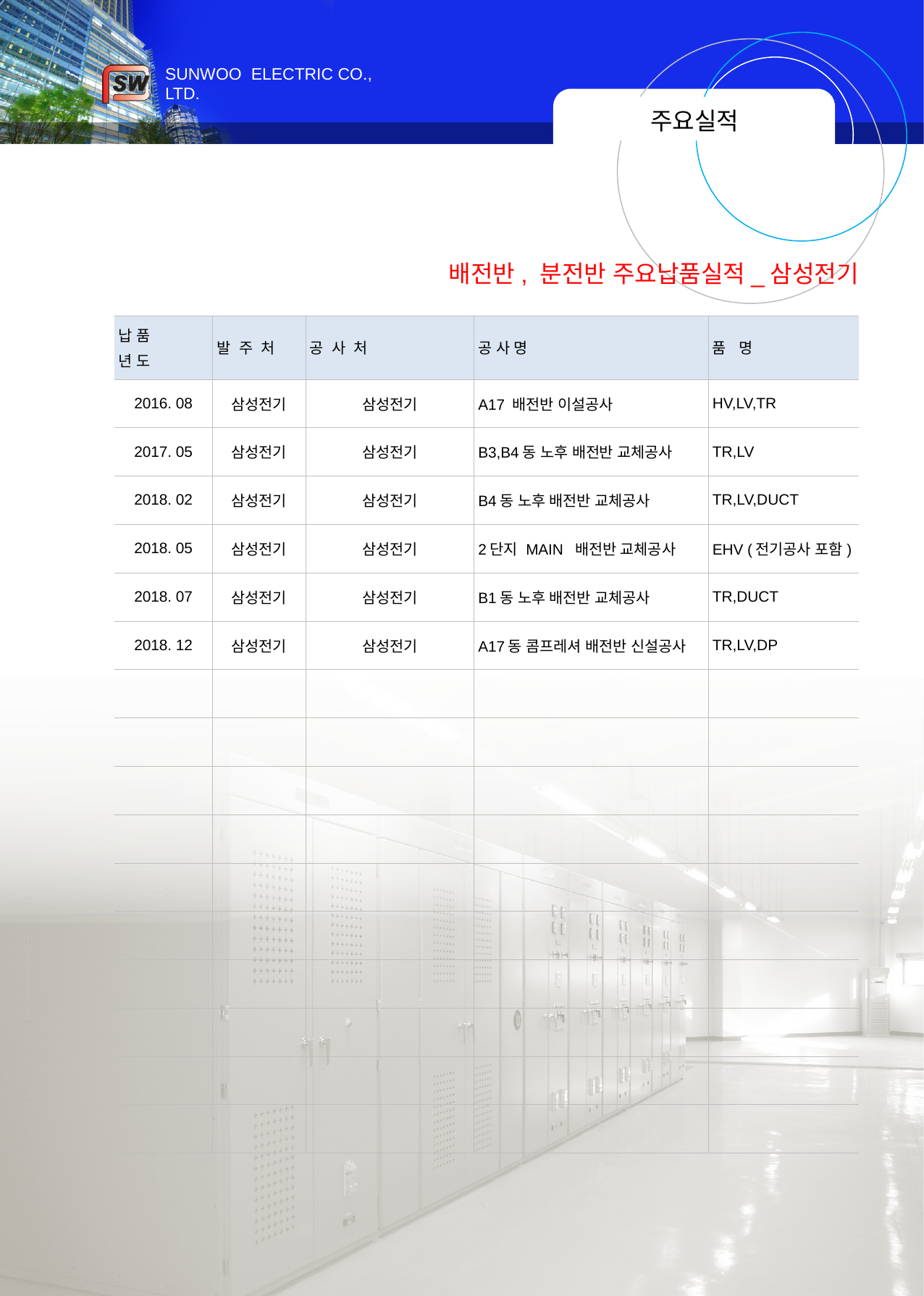

# 주요실적
배전반, 분전반 주요납품실적_삼성전기
| 납 품 년 도 | 발 주 처 | 공 사 처 | 공 사 명 | 품 명 |
| --- | --- | --- | --- | --- |
| 2016. 08 | 삼성전기 | 삼성전기 | A17 배전반 이설공사 | HV,LV,TR |
| 2017. 05 | 삼성전기 | 삼성전기 | B3,B4동 노후 배전반 교체공사 | TR,LV |
| 2018. 02 | 삼성전기 | 삼성전기 | B4동 노후 배전반 교체공사 | TR,LV,DUCT |
| 2018. 05 | 삼성전기 | 삼성전기 | 2단지 MAIN 배전반 교체공사 | EHV (전기공사 포함) |
| 2018. 07 | 삼성전기 | 삼성전기 | B1동 노후 배전반 교체공사 | TR,DUCT |
| 2018. 12 | 삼성전기 | 삼성전기 | A17동 콤프레셔 배전반 신설공사 | TR,LV,DP |
|  |  |  |  |  |
|  |  |  |  |  |
|  |  |  |  |  |
|  |  |  |  |  |
|  |  |  |  |  |
|  |  |  |  |  |
|  |  |  |  |  |
|  |  |  |  |  |
|  |  |  |  |  |
|  |  |  |  |  |